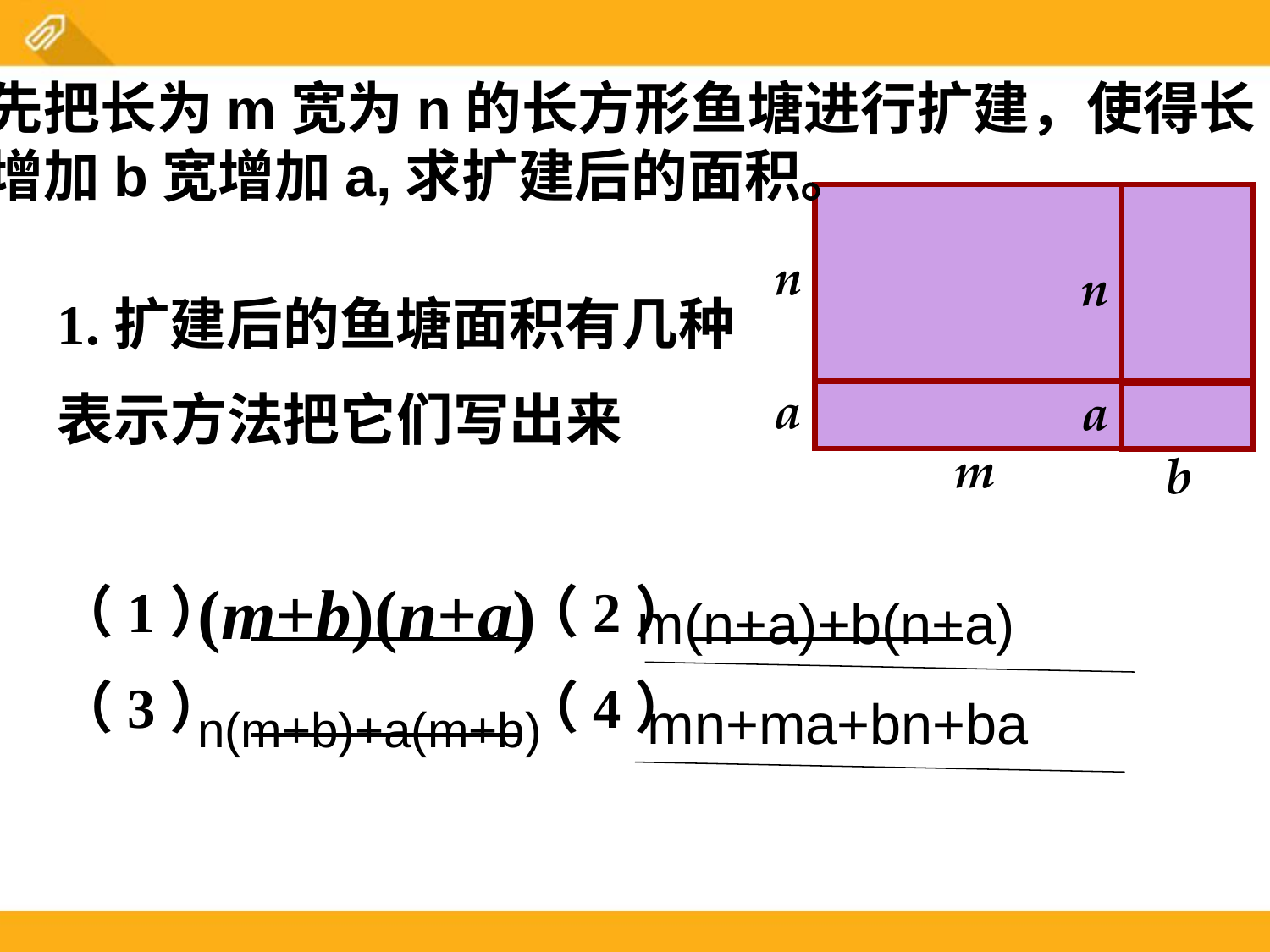

先把长为m宽为n的长方形鱼塘进行扩建，使得长
增加b宽增加a,求扩建后的面积。

n
m

n
b
1.扩建后的鱼塘面积有几种
表示方法把它们写出来

（1）                       （2）
（3）                       （4）

a

m
a

b
(m+b)(n+a)
m(n+a)+b(n+a)

mn+ma+bn+ba
n(m+b)+a(m+b)